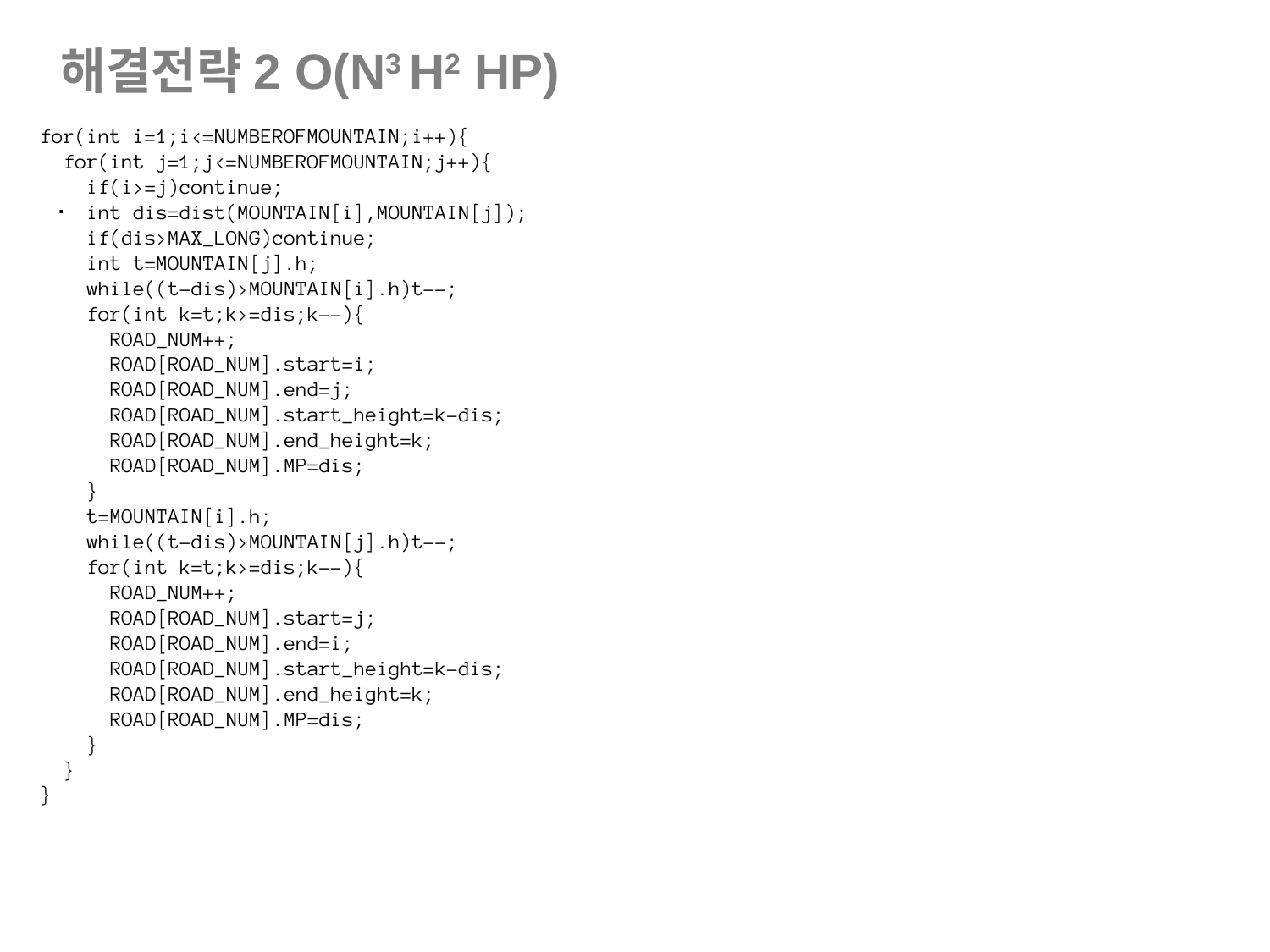

해결전략2 O(N3 H2 HP)
for(int i=1;i<=NUMBEROFMOUNTAIN;i++){
  for(int j=1;j<=NUMBEROFMOUNTAIN;j++){
    if(i>=j)continue;
    int dis=dist(MOUNTAIN[i],MOUNTAIN[j]);
    if(dis>MAX_LONG)continue;
    int t=MOUNTAIN[j].h;
    while((t-dis)>MOUNTAIN[i].h)t--;
    for(int k=t;k>=dis;k--){
      ROAD_NUM++;
      ROAD[ROAD_NUM].start=i;
      ROAD[ROAD_NUM].end=j;
      ROAD[ROAD_NUM].start_height=k-dis;
      ROAD[ROAD_NUM].end_height=k;
      ROAD[ROAD_NUM].MP=dis;
    }
    t=MOUNTAIN[i].h;
    while((t-dis)>MOUNTAIN[j].h)t--;
    for(int k=t;k>=dis;k--){
      ROAD_NUM++;
      ROAD[ROAD_NUM].start=j;
      ROAD[ROAD_NUM].end=i;
      ROAD[ROAD_NUM].start_height=k-dis;
      ROAD[ROAD_NUM].end_height=k;
      ROAD[ROAD_NUM].MP=dis;
    }
  }
}

.